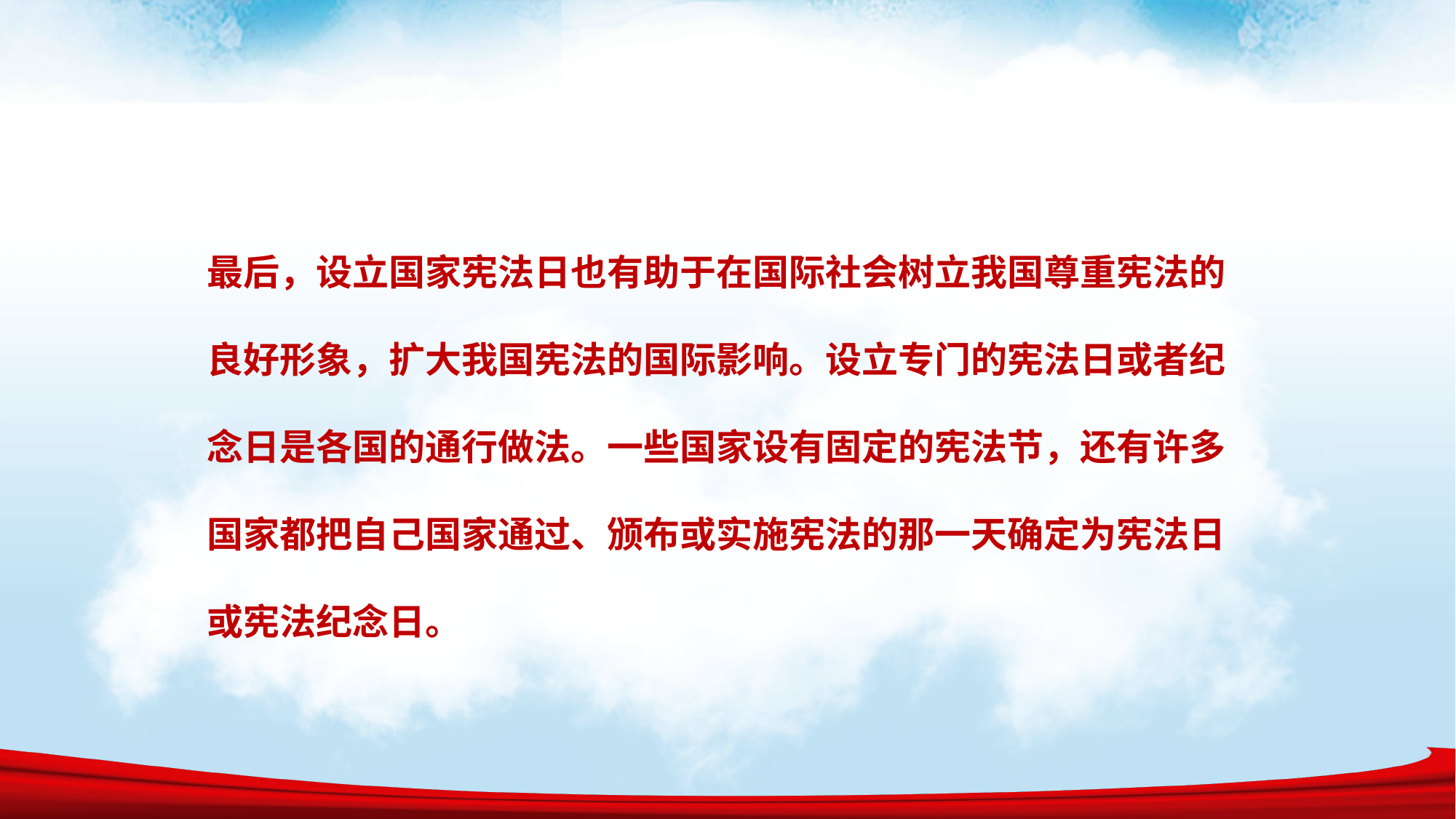

最后，设立国家宪法日也有助于在国际社会树立我国尊重宪法的良好形象，扩大我国宪法的国际影响。设立专门的宪法日或者纪念日是各国的通行做法。一些国家设有固定的宪法节，还有许多国家都把自己国家通过、颁布或实施宪法的那一天确定为宪法日或宪法纪念日。